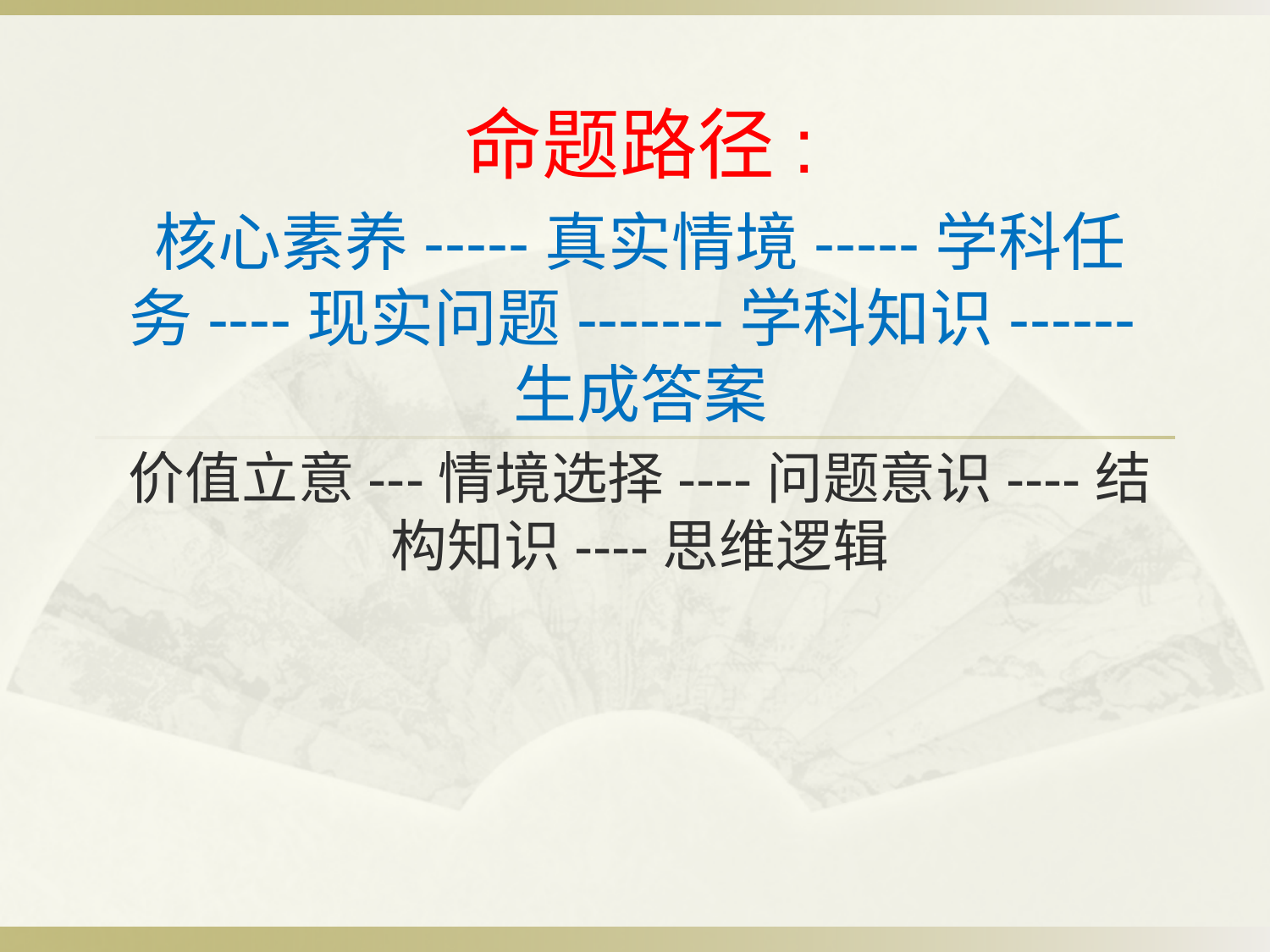

命题路径:
核心素养-----真实情境-----学科任务----现实问题-------学科知识------生成答案
# 价值立意---情境选择----问题意识----结构知识----思维逻辑